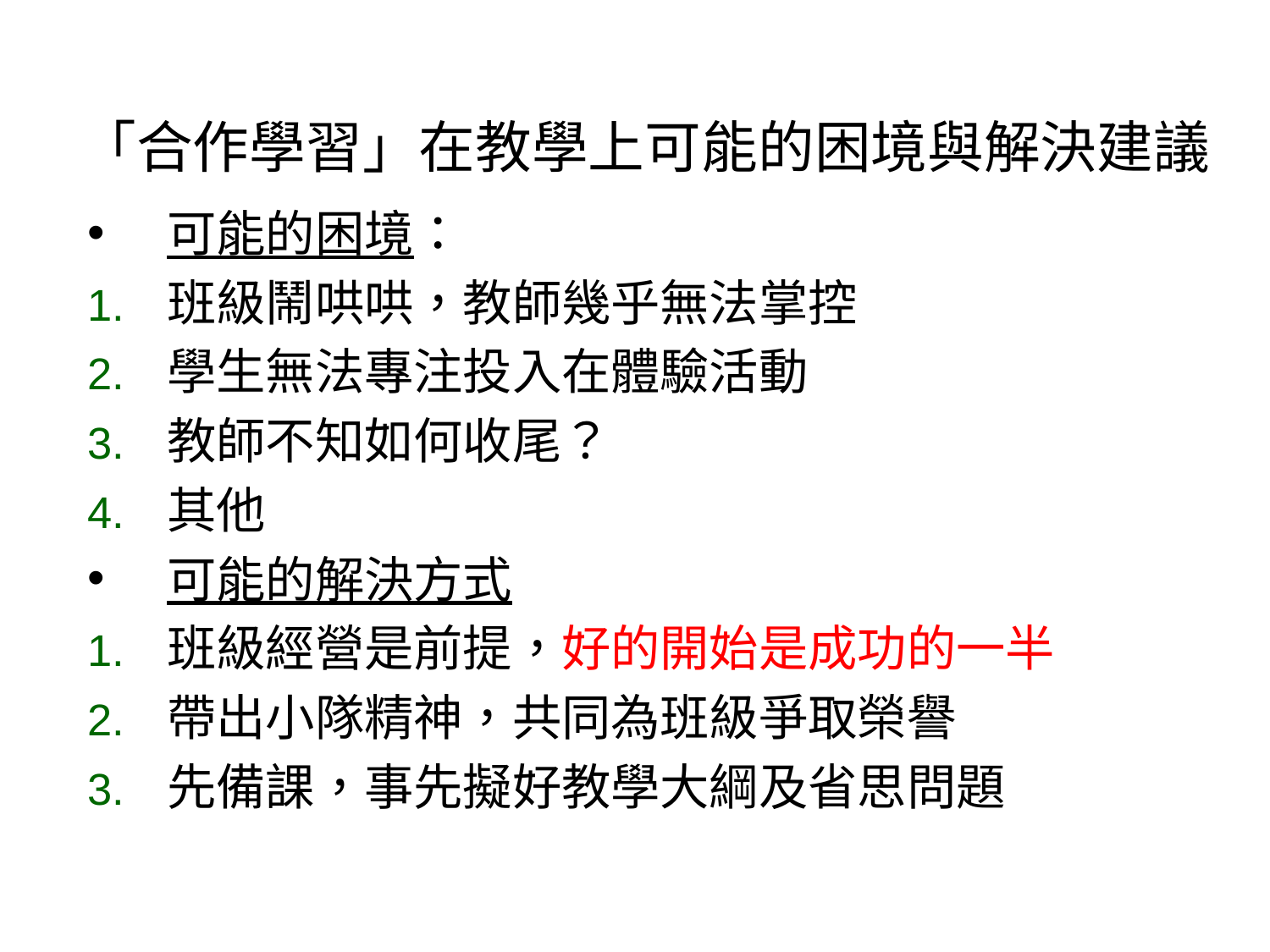

「合作學習」在教學上可能的困境與解決建議
可能的困境：
班級鬧哄哄，教師幾乎無法掌控
學生無法專注投入在體驗活動
教師不知如何收尾？
其他
可能的解決方式
班級經營是前提，好的開始是成功的一半
帶出小隊精神，共同為班級爭取榮譽
先備課，事先擬好教學大綱及省思問題